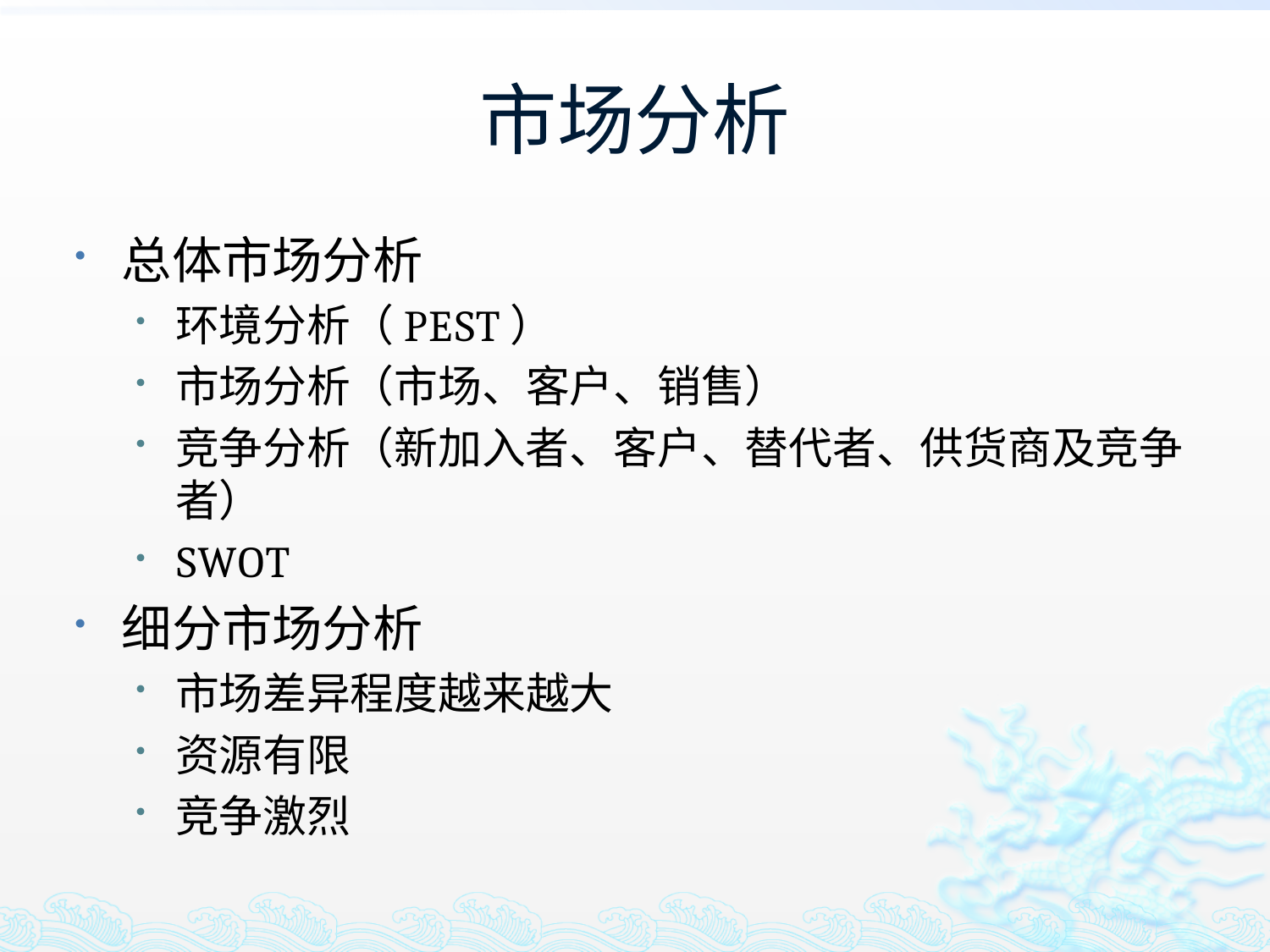

# 市场分析
总体市场分析
环境分析（PEST）
市场分析（市场、客户、销售）
竞争分析（新加入者、客户、替代者、供货商及竞争者）
SWOT
细分市场分析
市场差异程度越来越大
资源有限
竞争激烈